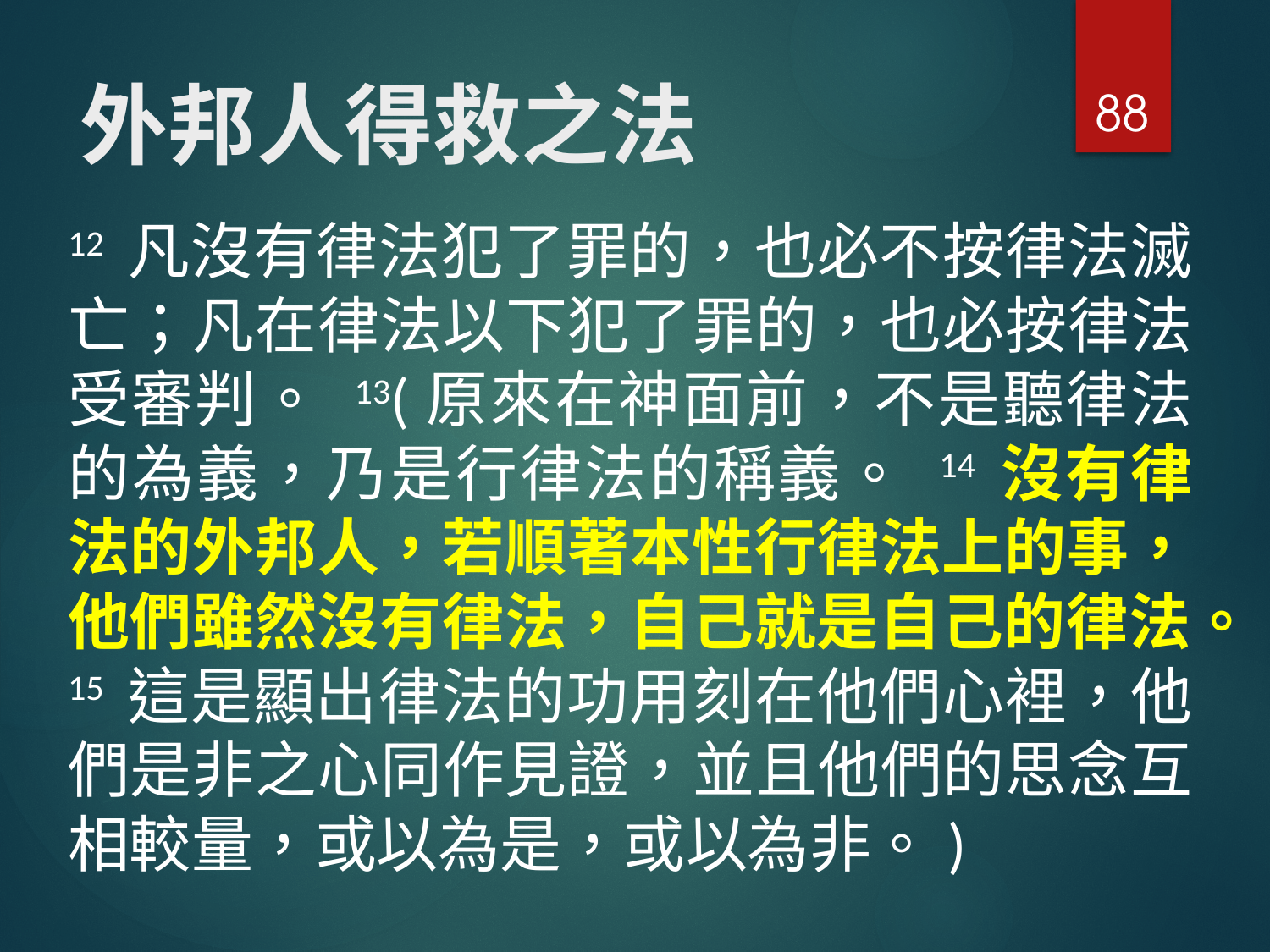

88
# 外邦人得救之法
12 凡沒有律法犯了罪的，也必不按律法滅亡；凡在律法以下犯了罪的，也必按律法受審判。 13(原來在神面前，不是聽律法的為義，乃是行律法的稱義。 14 沒有律法的外邦人，若順著本性行律法上的事，他們雖然沒有律法，自己就是自己的律法。15 這是顯出律法的功用刻在他們心裡，他們是非之心同作見證，並且他們的思念互相較量，或以為是，或以為非。)